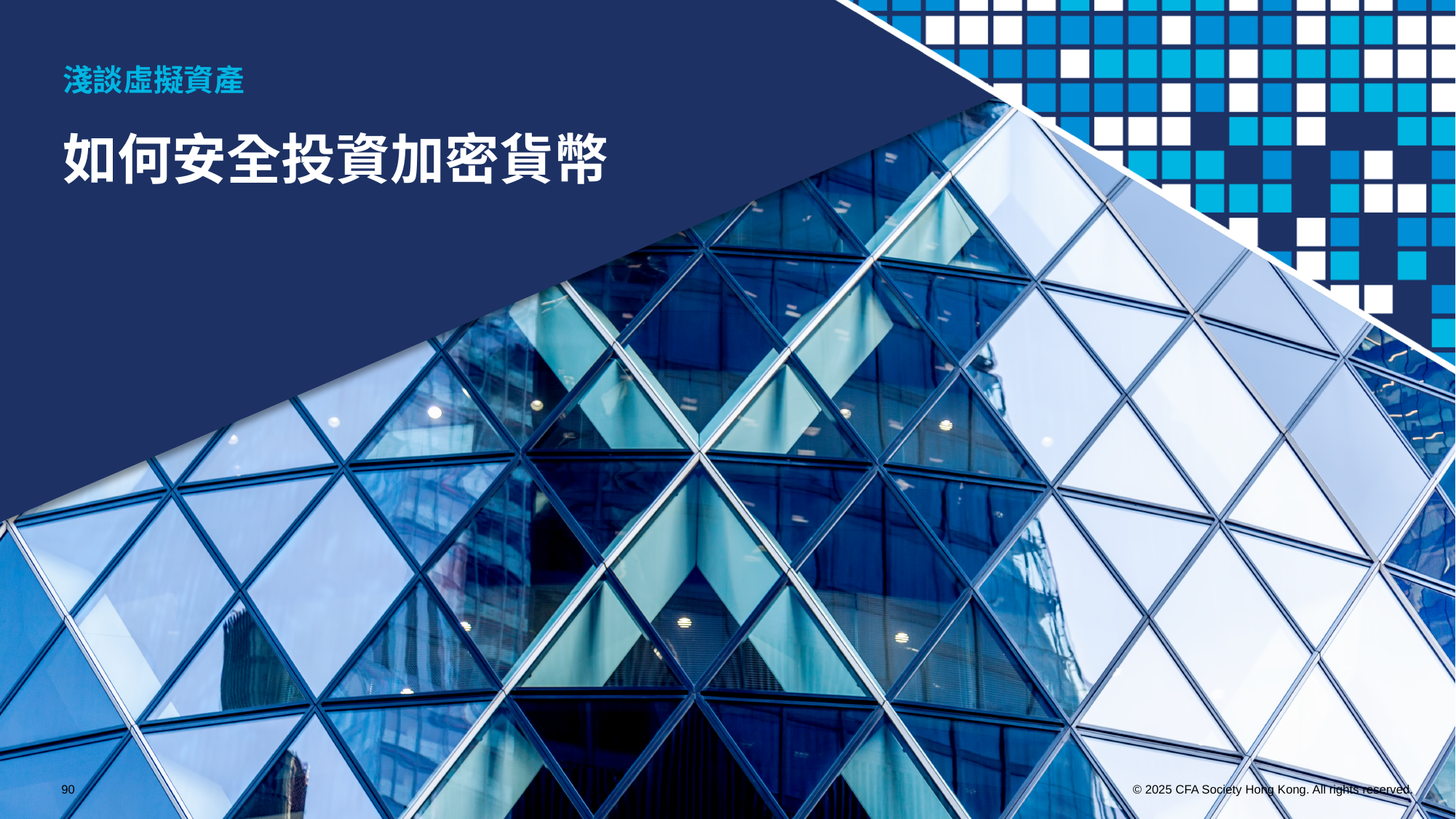

淺談虛擬資產
如何安全投資加密貨幣
90
© 2025 CFA Society Hong Kong. All rights reserved.